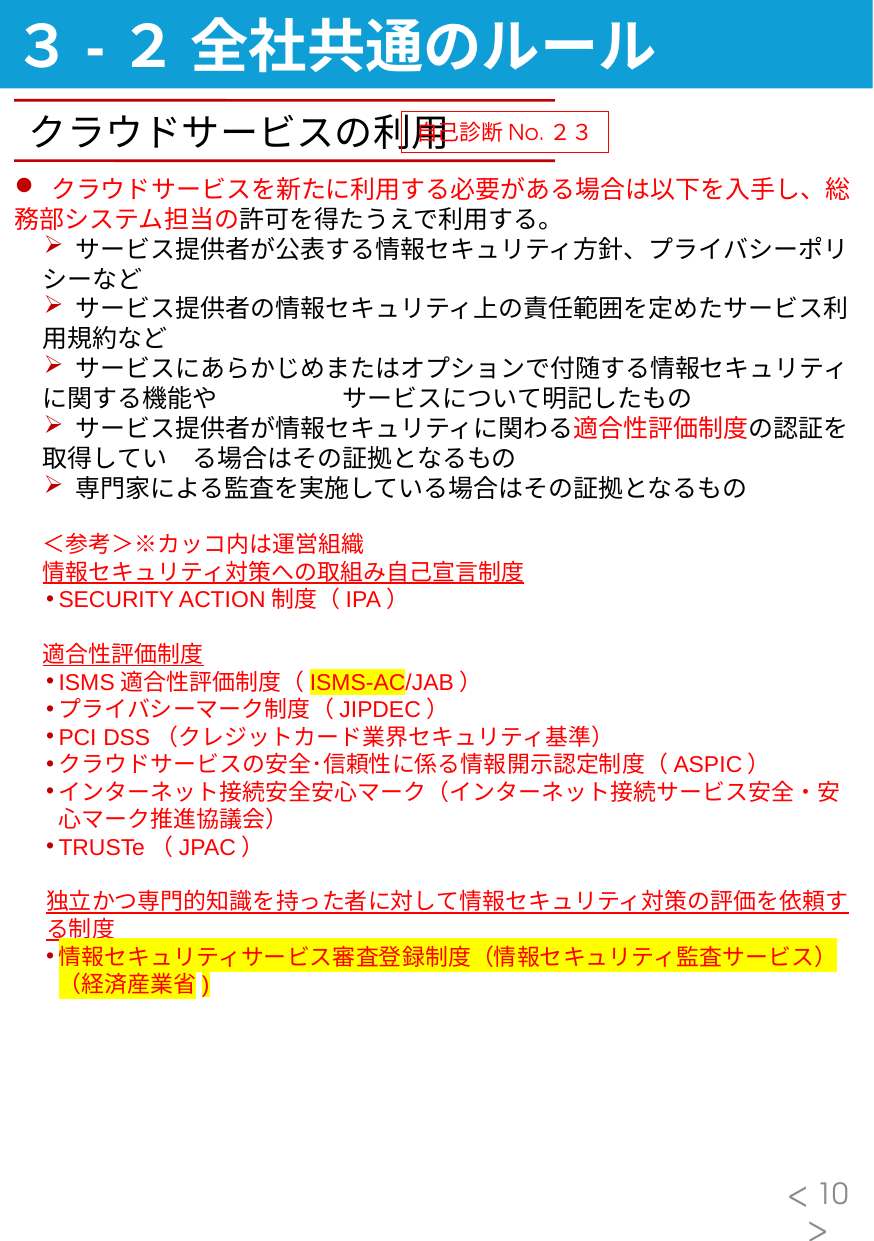

３-２ 全社共通のルール

クラウドサービスの利用

自己診断No.２３
 クラウドサービスを新たに利用する必要がある場合は以下を入手し、総務部システム	担当の許可を得たうえで利用する。
 サービス提供者が公表する情報セキュリティ方針、プライバシーポリシーなど
 サービス提供者の情報セキュリティ上の責任範囲を定めたサービス利用規約など
 サービスにあらかじめまたはオプションで付随する情報セキュリティに関する機能や	サービスについて明記したもの
 サービス提供者が情報セキュリティに関わる適合性評価制度の認証を取得してい	る場合はその証拠となるもの
 専門家による監査を実施している場合はその証拠となるもの

＜参考＞※カッコ内は運営組織
情報セキュリティ対策への取組み自己宣言制度
SECURITY ACTION制度（IPA）

適合性評価制度
ISMS適合性評価制度（ISMS-AC/JAB）
プライバシーマーク制度（JIPDEC）
PCI DSS（クレジットカード業界セキュリティ基準）
クラウドサービスの安全･信頼性に係る情報開示認定制度（ASPIC）
インターネット接続安全安心マーク（インターネット接続サービス安全・安心マーク推進協議会）
TRUSTe（JPAC）

独立かつ専門的知識を持った者に対して情報セキュリティ対策の評価を依頼する制度
情報セキュリティサービス審査登録制度（情報セキュリティ監査サービス）（経済産業省)

< 10 >